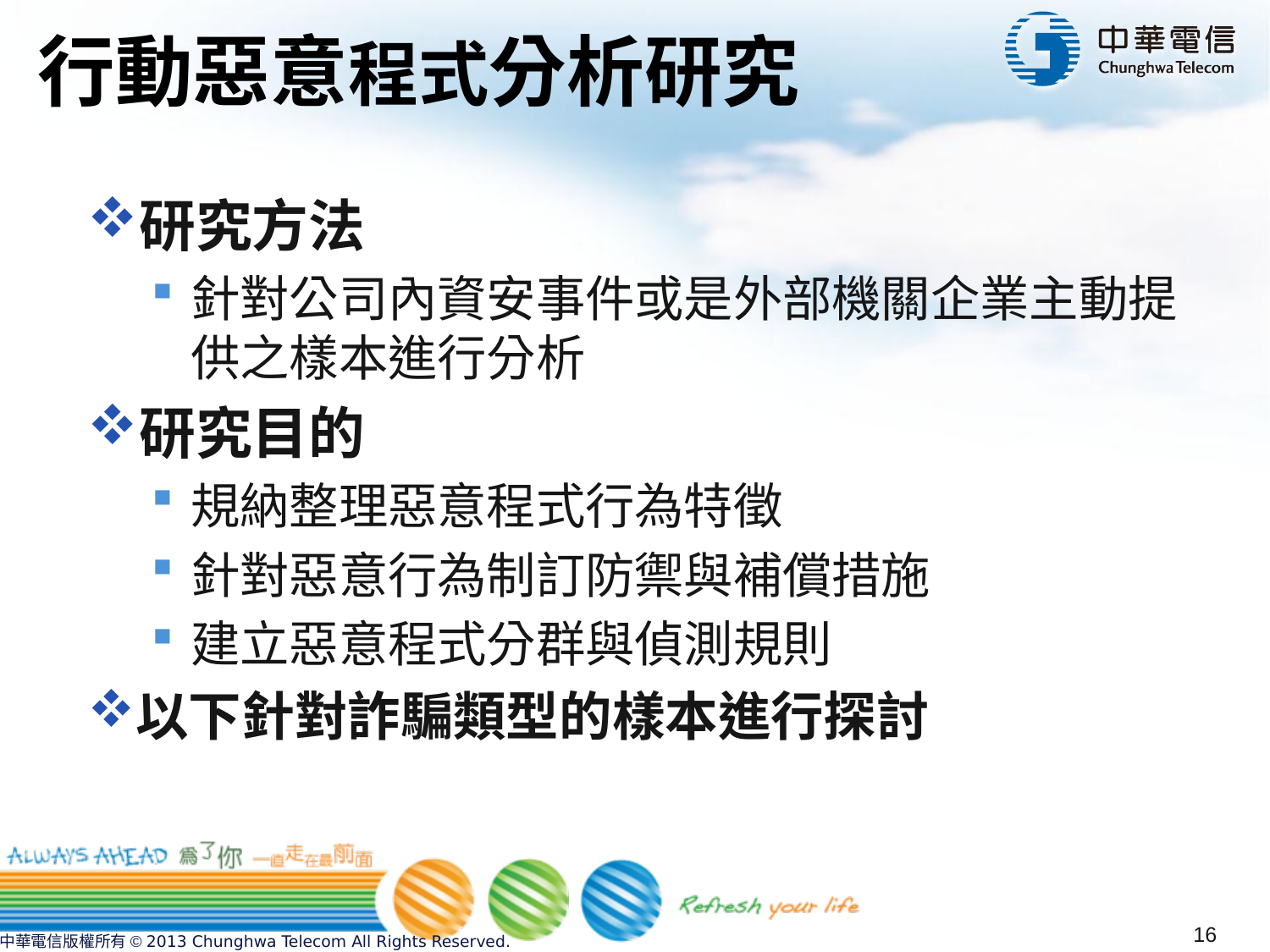

# 行動惡意程式分析研究
研究方法
針對公司內資安事件或是外部機關企業主動提供之樣本進行分析
研究目的
規納整理惡意程式行為特徵
針對惡意行為制訂防禦與補償措施
建立惡意程式分群與偵測規則
以下針對詐騙類型的樣本進行探討